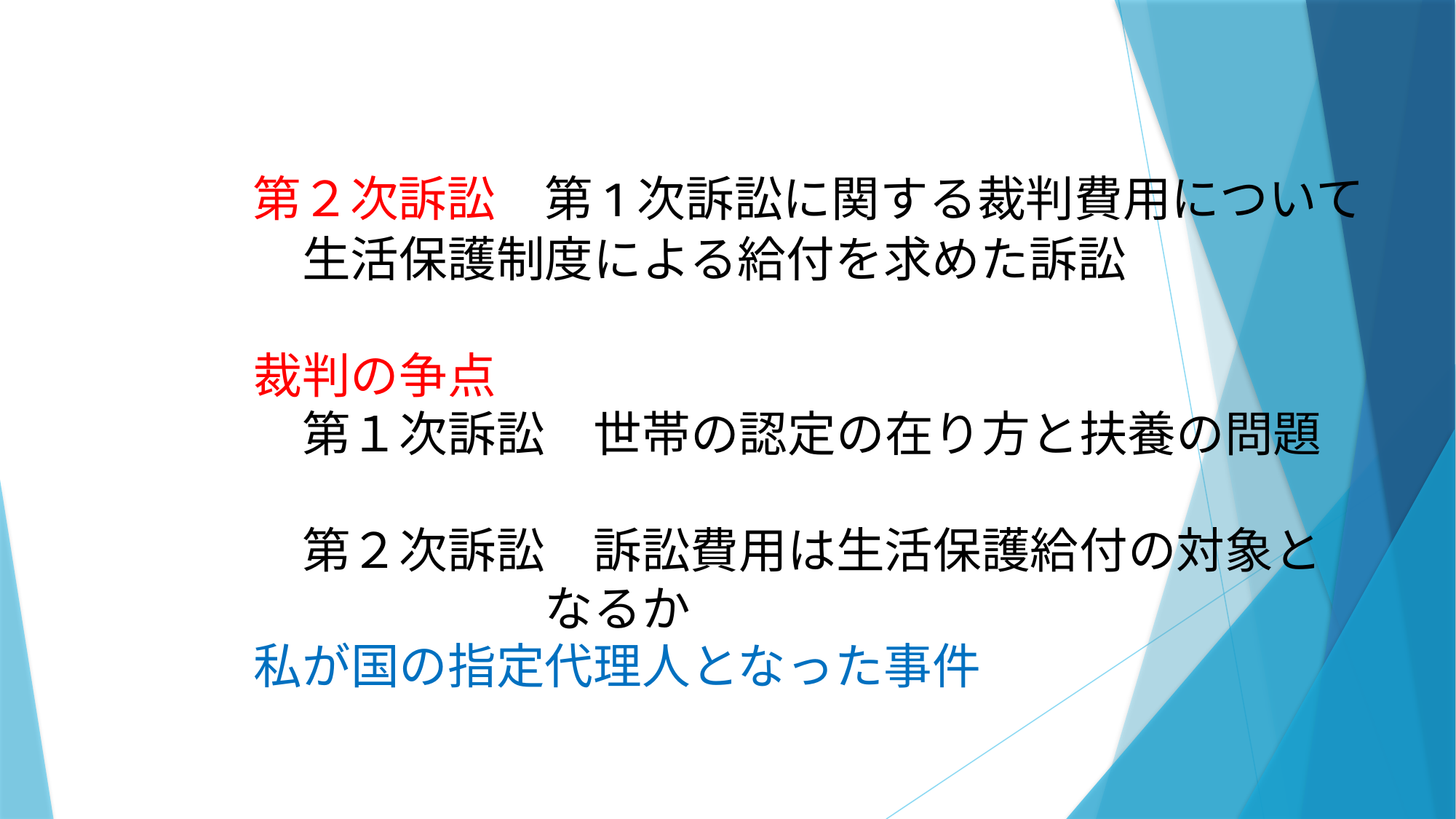

第２次訴訟　第1次訴訟に関する裁判費用について
　　　　　　生活保護制度による給付を求めた訴訟

　　　　　裁判の争点
　　　　　　第１次訴訟　世帯の認定の在り方と扶養の問題

　　　　　　第２次訴訟　訴訟費用は生活保護給付の対象と
　　　　　　　　　　　なるか
　　　　　私が国の指定代理人となった事件